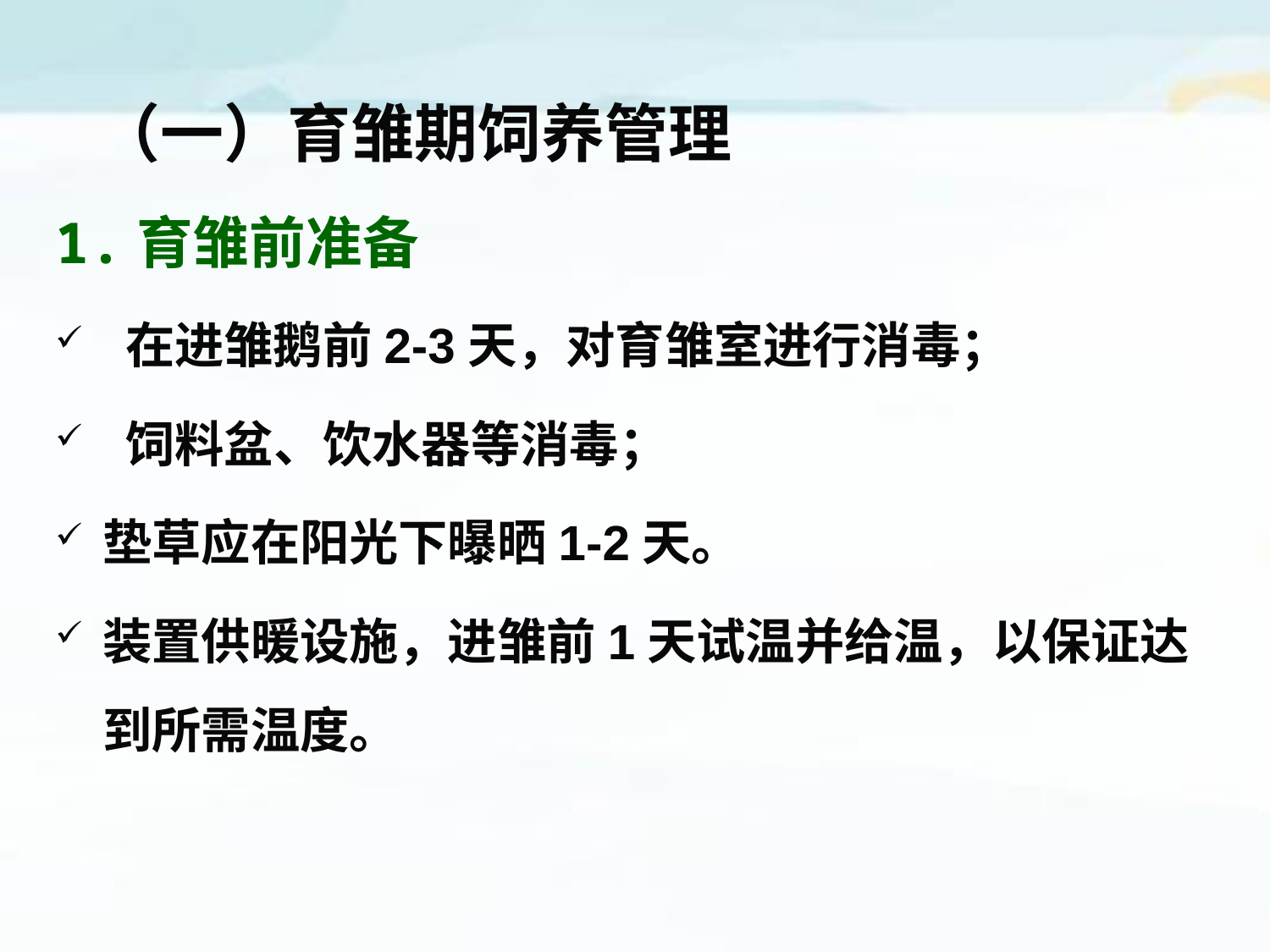

# （一）育雏期饲养管理
1.育雏前准备
 在进雏鹅前2-3天，对育雏室进行消毒；
 饲料盆、饮水器等消毒；
垫草应在阳光下曝晒1-2天。
装置供暖设施，进雏前1天试温并给温，以保证达到所需温度。